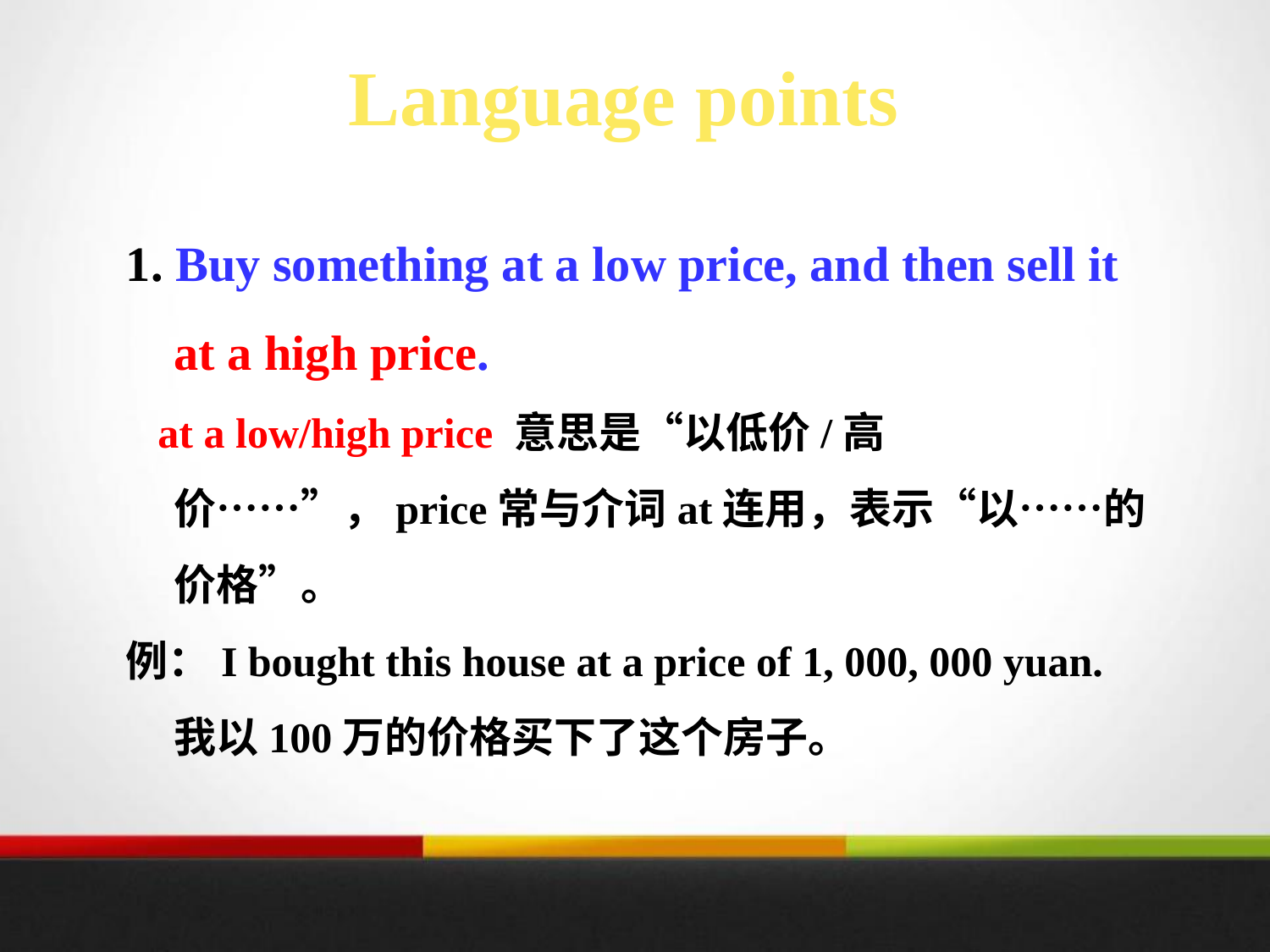

Language points
1. Buy something at a low price, and then sell it at a high price.
   at a low/high price 意思是“以低价/高价……”，price常与介词at连用，表示“以……的价格”。
例：I bought this house at a price of 1, 000, 000 yuan. 我以100万的价格买下了这个房子。